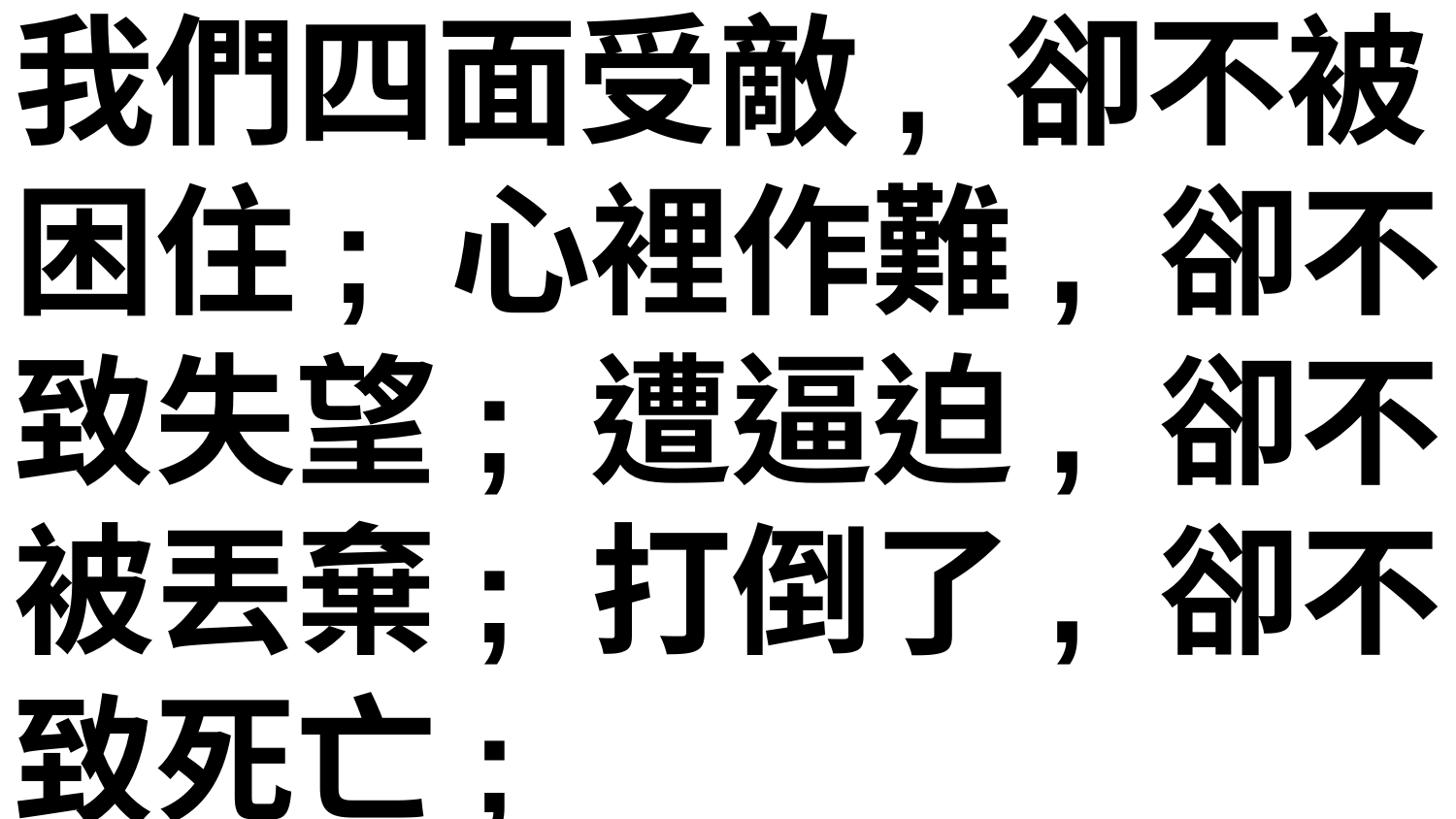

我們四面受敵, 卻不被困住; 心裡作難, 卻不致失望; 遭逼迫, 卻不被丟棄; 打倒了, 卻不致死亡;